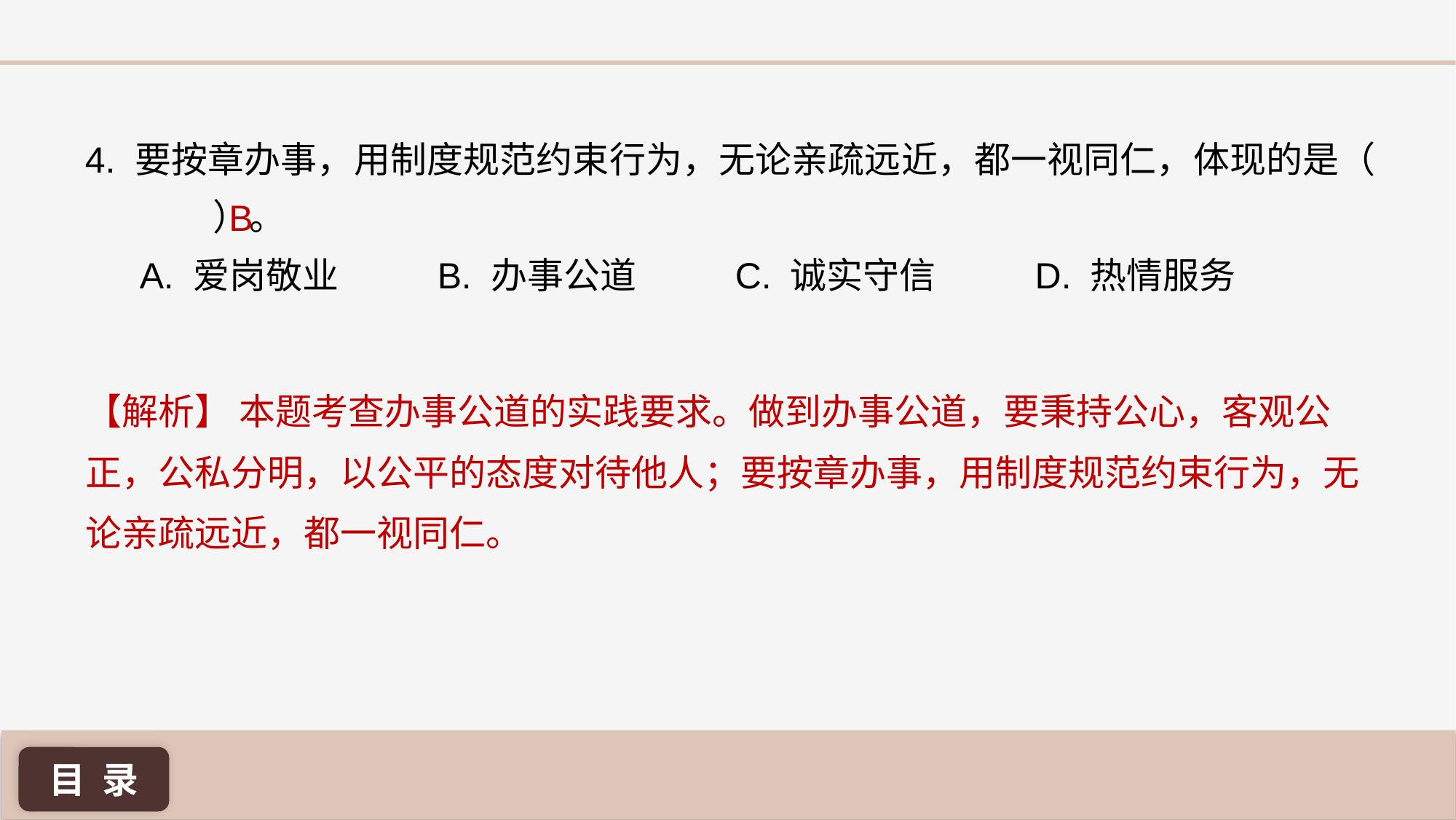

4. 要按章办事，用制度规范约束行为，无论亲疏远近，都一视同仁，体现的是（           ）。
A. 爱岗敬业           B. 办事公道           C. 诚实守信           D. 热情服务
B
【解析】 本题考查办事公道的实践要求。做到办事公道，要秉持公心，客观公正，公私分明，以公平的态度对待他人；要按章办事，用制度规范约束行为，无论亲疏远近，都一视同仁。